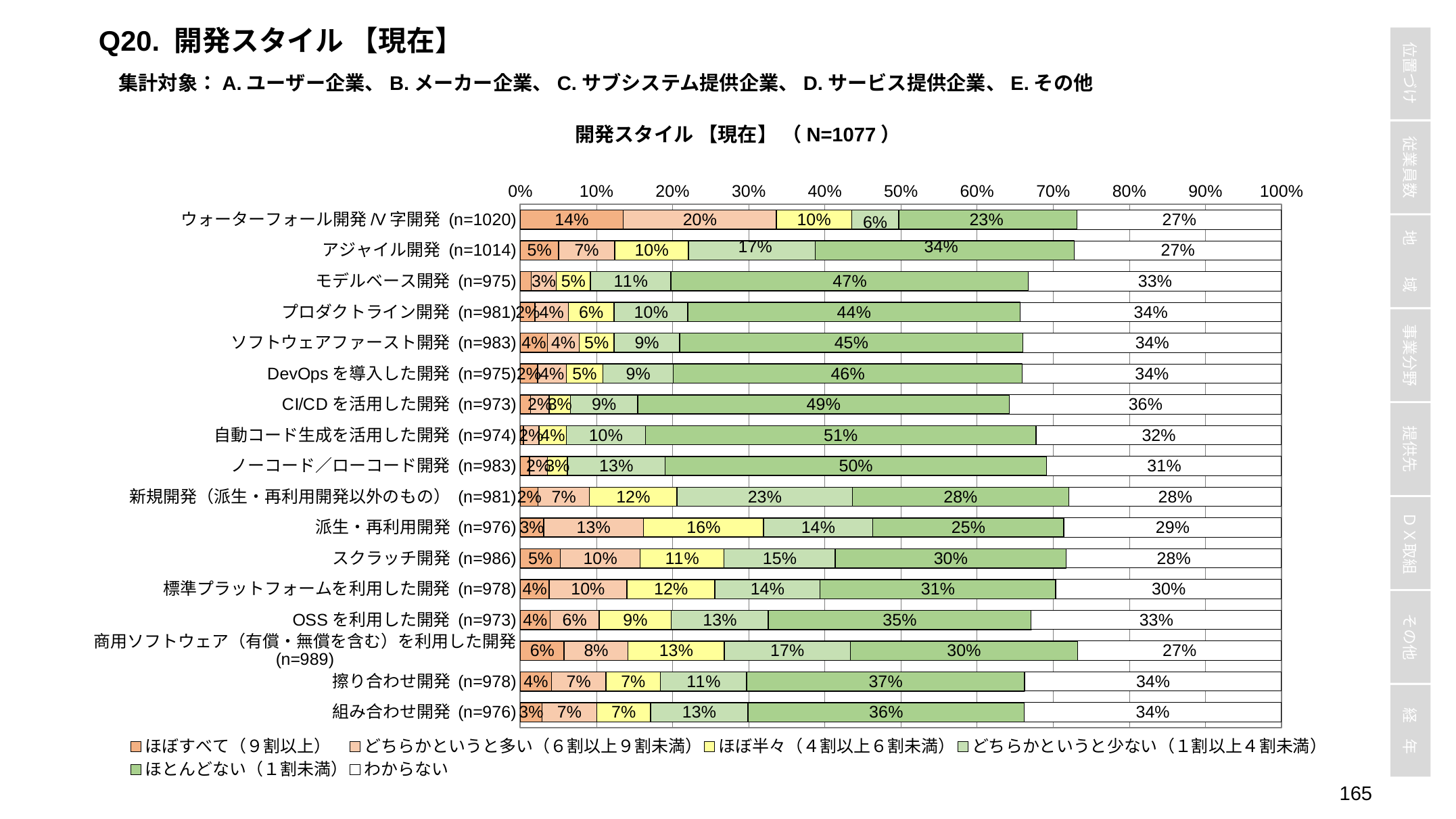

Q20. 開発スタイル 【現在】
集計対象：A.ユーザー企業、B.メーカー企業、C.サブシステム提供企業、D.サービス提供企業、E.その他
開発スタイル 【現在】 （N=1077）

### Chart

| Category | ほぼすべて（９割以上） | どちらかというと多い（６割以上９割未満） | ほぼ半々（４割以上６割未満） | どちらかというと少ない（１割以上４割未満） | ほとんどない（１割未満） | わからない |
|---|---|---|---|---|---|---|
| ウォーターフォール開発/V字開発 (n=1020) | 0.13529411764705881 | 0.20098039215686275 | 0.09901960784313725 | 0.061764705882352944 | 0.23431372549019608 | 0.26862745098039215 |
| アジャイル開発 (n=1014) | 0.05029585798816568 | 0.07396449704142012 | 0.09664694280078895 | 0.16666666666666666 | 0.34023668639053256 | 0.27218934911242604 |
| モデルベース開発 (n=975) | 0.014358974358974359 | 0.03282051282051282 | 0.04512820512820513 | 0.10564102564102563 | 0.46974358974358976 | 0.3323076923076923 |
| プロダクトライン開発 (n=981) | 0.019367991845056064 | 0.04383282364933741 | 0.060142711518858305 | 0.09683995922528033 | 0.436289500509684 | 0.3435270132517839 |
| ソフトウェアファースト開発 (n=983) | 0.03560528992878942 | 0.04170905391658189 | 0.04577822990844354 | 0.08646998982706001 | 0.4506612410986775 | 0.3397761953204476 |
| DevOpsを導入した開発 (n=975) | 0.022564102564102566 | 0.03794871794871795 | 0.048205128205128206 | 0.09230769230769231 | 0.4584615384615385 | 0.3405128205128205 |
| CI/CDを活用した開発 (n=973) | 0.013360739979445015 | 0.024665981500513873 | 0.02774922918807811 | 0.08838643371017471 | 0.4881808838643371 | 0.35765673175745116 |
| 自動コード生成を活用した開発 (n=974) | 0.004106776180698152 | 0.02053388090349076 | 0.03593429158110883 | 0.10369609856262833 | 0.5133470225872689 | 0.32238193018480493 |
| ノーコード／ローコード開発 (n=983) | 0.012207527975584944 | 0.023397761953204477 | 0.026449643947100712 | 0.12817904374364192 | 0.5015259409969481 | 0.3082400813835198 |
| 新規開発（派生・再利用開発以外のもの） (n=981) | 0.023445463812436288 | 0.0672782874617737 | 0.11518858307849134 | 0.23037716615698267 | 0.28440366972477066 | 0.2793068297655454 |
| 派生・再利用開発 (n=976) | 0.030737704918032786 | 0.13114754098360656 | 0.15778688524590165 | 0.14344262295081966 | 0.2510245901639344 | 0.2858606557377049 |
| スクラッチ開発 (n=986) | 0.05273833671399594 | 0.10446247464503043 | 0.1105476673427992 | 0.1460446247464503 | 0.30324543610547666 | 0.2829614604462475 |
| 標準プラットフォームを利用した開発 (n=978) | 0.03783231083844581 | 0.10224948875255624 | 0.11554192229038855 | 0.13803680981595093 | 0.3098159509202454 | 0.2965235173824131 |
| OSSを利用した開発 (n=973) | 0.03905447070914697 | 0.06474820143884892 | 0.09455292908530319 | 0.12744090441932168 | 0.34532374100719426 | 0.328879753340185 |
| 商用ソフトウェア（有償・無償を含む）を利用した開発 (n=989) | 0.057633973710819006 | 0.0839231547017189 | 0.1263902932254803 | 0.16582406471183014 | 0.2982810920121335 | 0.2679474216380182 |
| 擦り合わせ開発 (n=978) | 0.0408997955010225 | 0.07157464212678936 | 0.07157464212678936 | 0.11349693251533742 | 0.36503067484662577 | 0.3374233128834356 |
| 組み合わせ開発 (n=976) | 0.028688524590163935 | 0.07172131147540983 | 0.0706967213114754 | 0.12807377049180327 | 0.36270491803278687 | 0.33811475409836067 |
165